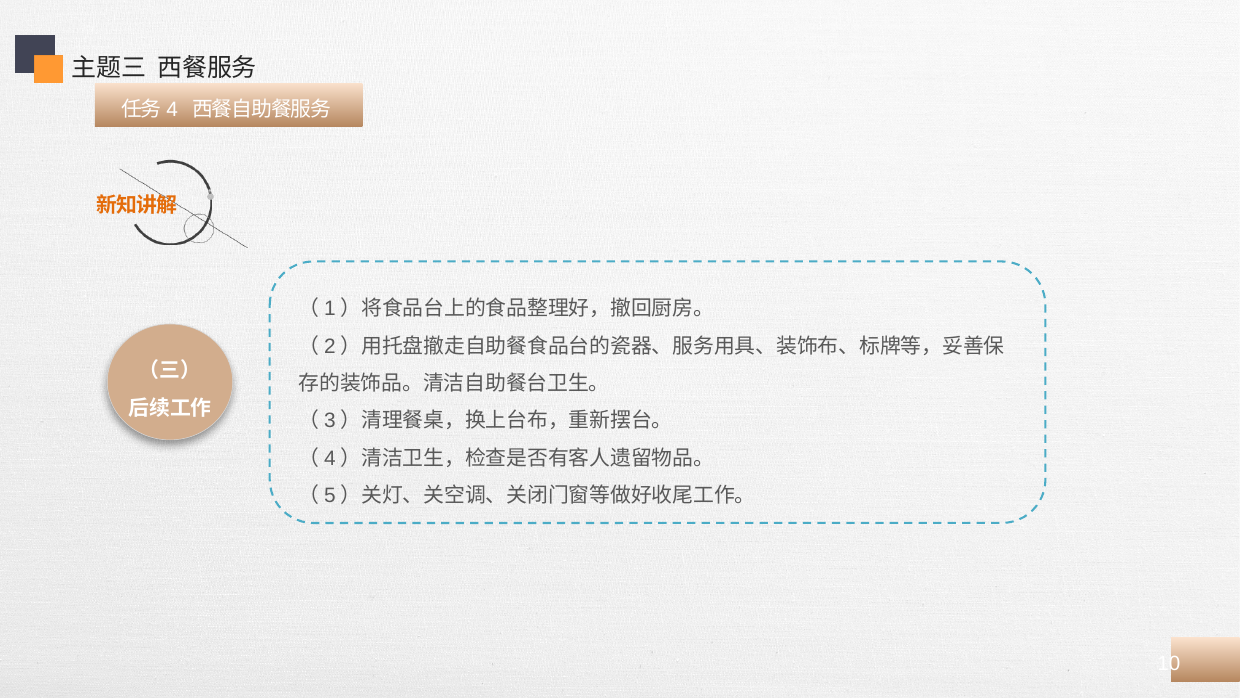

主题三  西餐服务
 任务4  西餐自助餐服务

（1）将食品台上的食品整理好，撤回厨房。
（2）用托盘撤走自助餐食品台的瓷器、服务用具、装饰布、标牌等，妥善保存的装饰品。清洁自助餐台卫生。
（3）清理餐桌，换上台布，重新摆台。
（4）清洁卫生，检查是否有客人遗留物品。
（5）关灯、关空调、关闭门窗等做好收尾工作。
（三）
后续工作